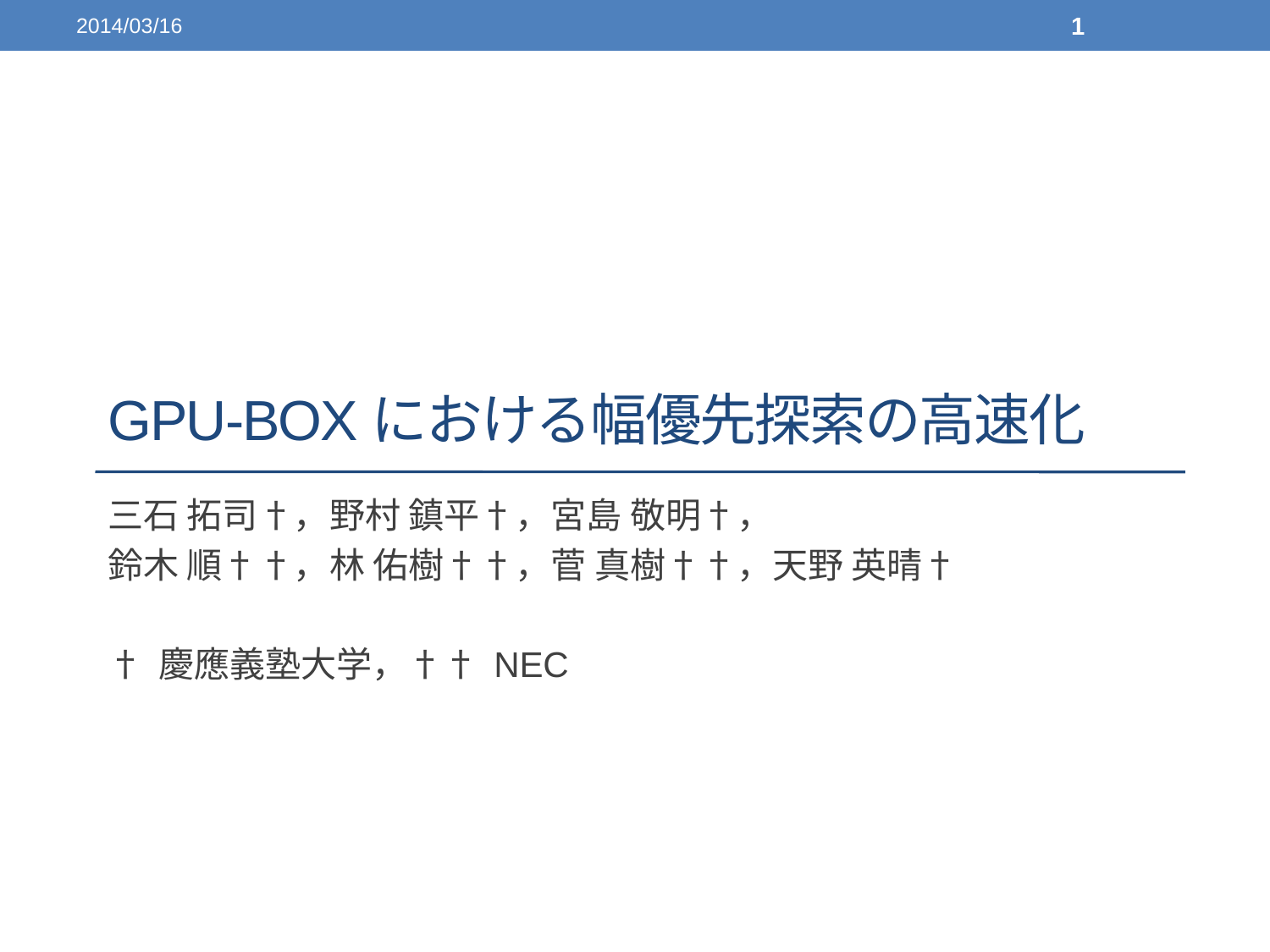

2014/03/16
1
# GPU-BOXにおける幅優先探索の高速化
三石 拓司†，野村 鎮平†，宮島 敬明†，
鈴木 順††，林 佑樹††，菅 真樹††，天野 英晴†

† 慶應義塾大学，†† NEC